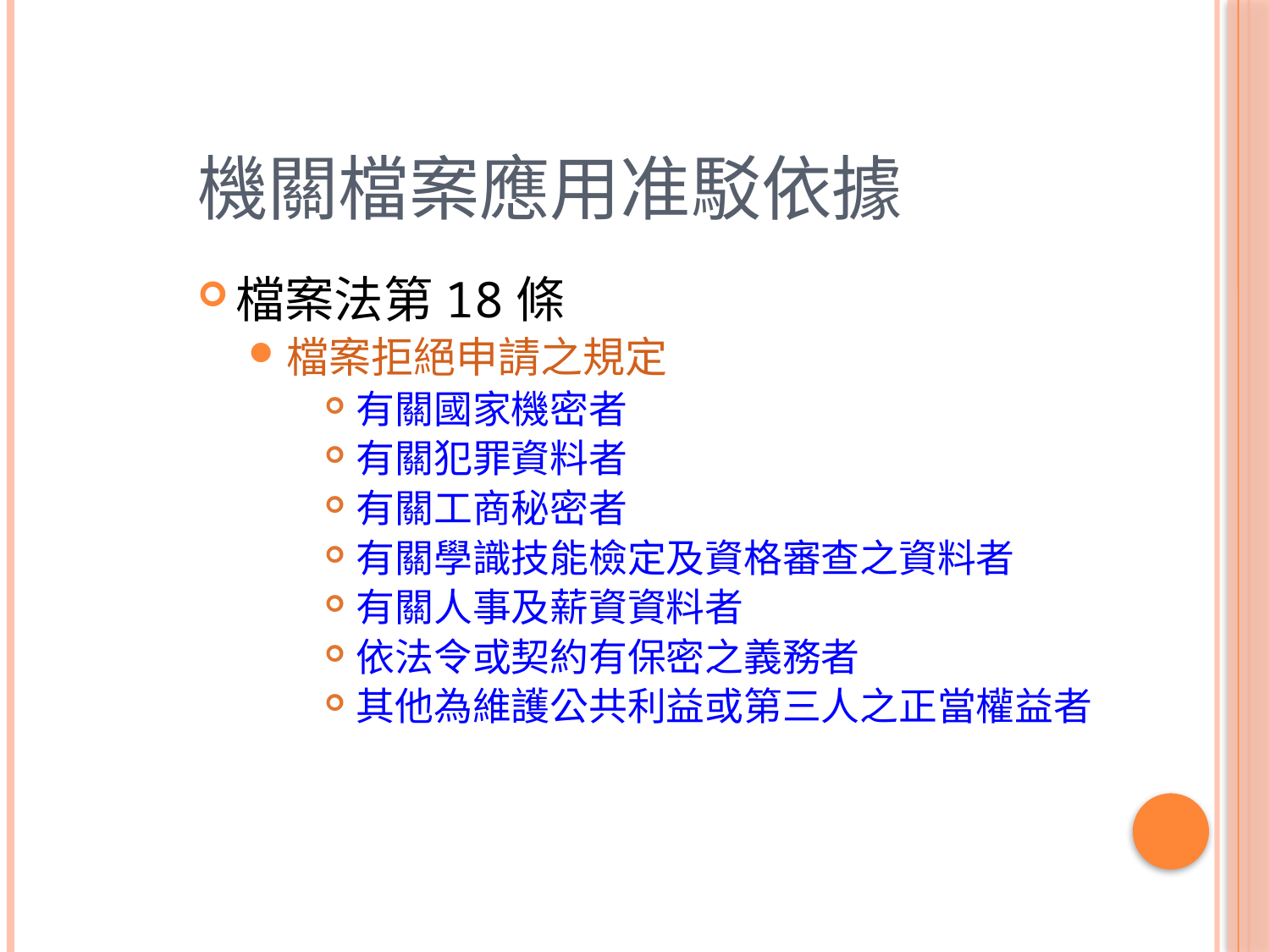

# 機關檔案應用准駁依據
檔案法第18條
檔案拒絕申請之規定
有關國家機密者
有關犯罪資料者
有關工商秘密者
有關學識技能檢定及資格審查之資料者
有關人事及薪資資料者
依法令或契約有保密之義務者
其他為維護公共利益或第三人之正當權益者